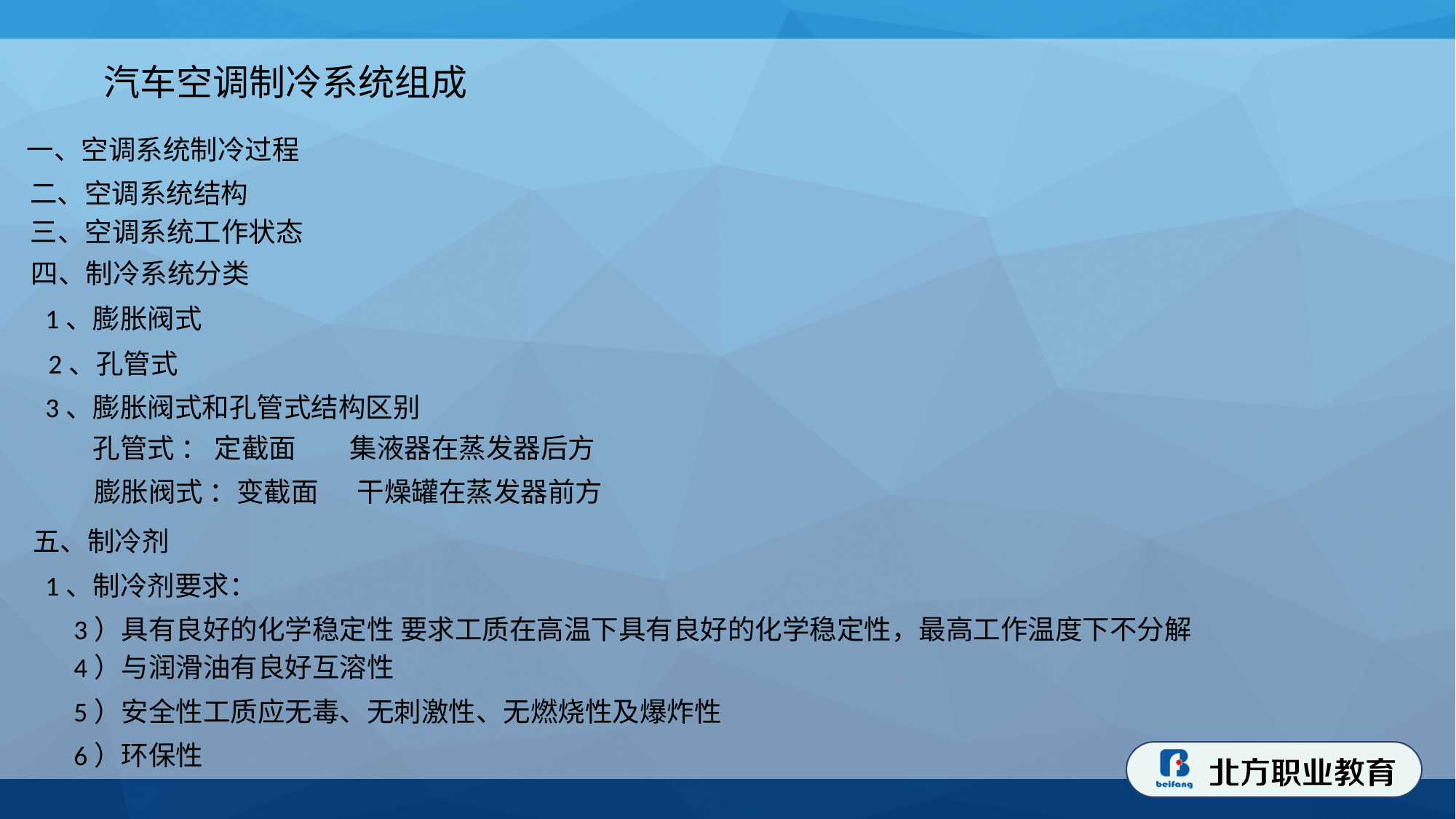

汽车空调制冷系统组成
一、空调系统制冷过程
二、空调系统结构
三、空调系统工作状态
四、制冷系统分类
1、膨胀阀式
2、孔管式
3、膨胀阀式和孔管式结构区别
 孔管式 ： 定截面
 集液器在蒸发器后方
膨胀阀式 ：变截面
 干燥罐在蒸发器前方
五、制冷剂
1、制冷剂要求：
3）具有良好的化学稳定性 要求工质在高温下具有良好的化学稳定性，最高工作温度下不分解
4）与润滑油有良好互溶性
5）安全性工质应无毒、无刺激性、无燃烧性及爆炸性
6）环保性